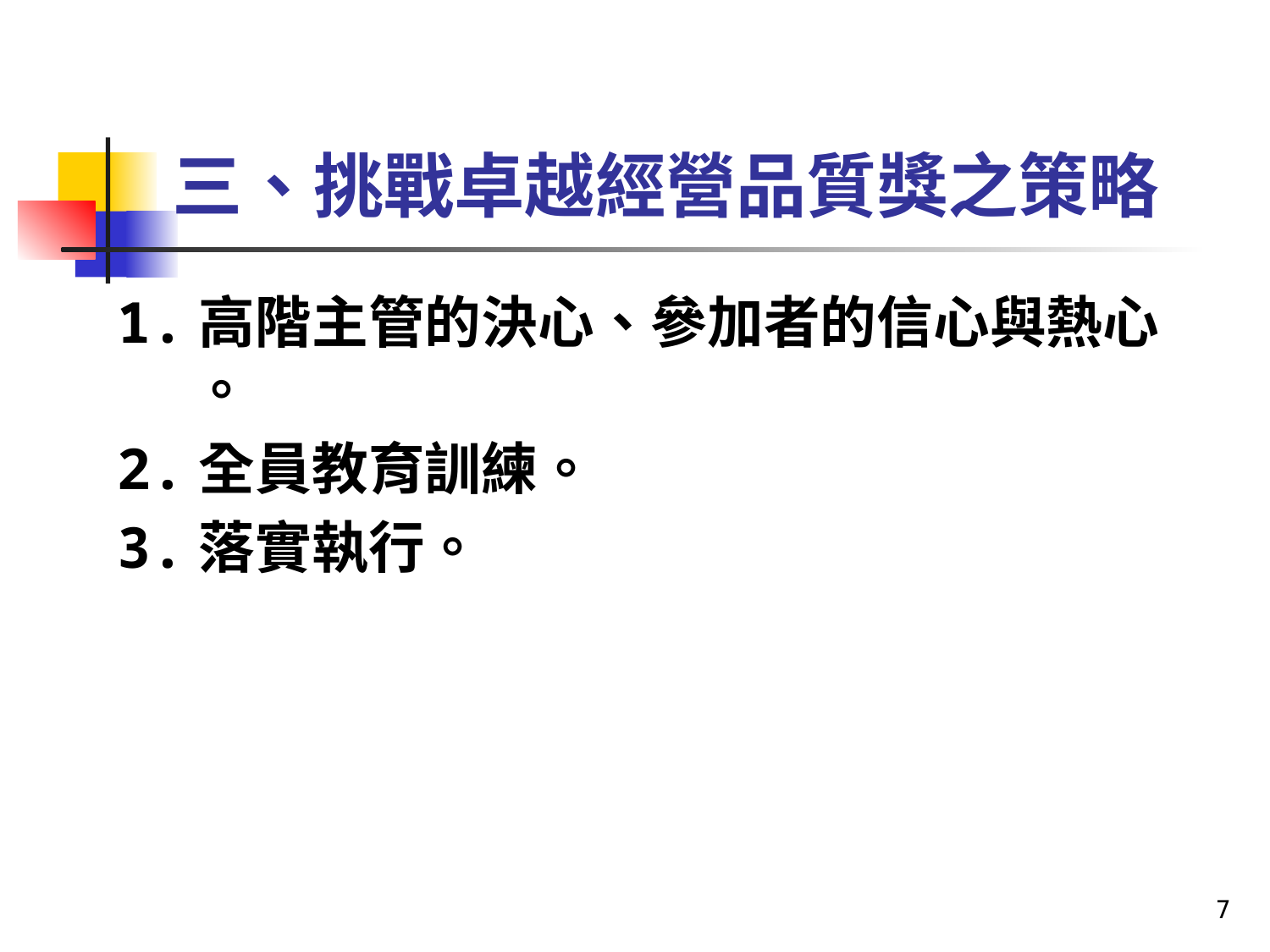

# 三、挑戰卓越經營品質獎之策略
1.高階主管的決心、參加者的信心與熱心 。
2.全員教育訓練。
3.落實執行。

7